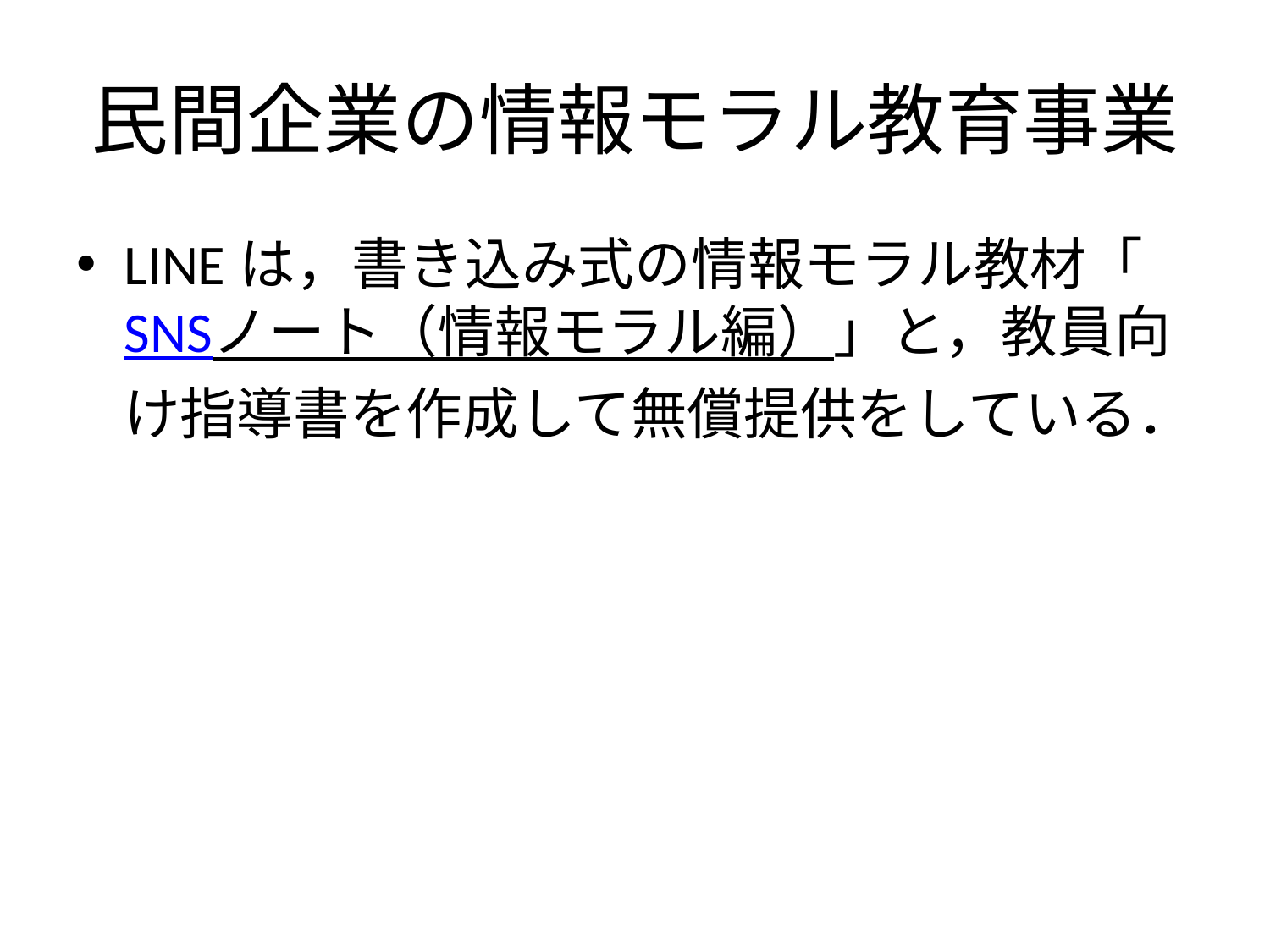

# 民間企業の情報モラル教育事業
LINEは，書き込み式の情報モラル教材「SNSノート（情報モラル編）」と，教員向け指導書を作成して無償提供をしている．